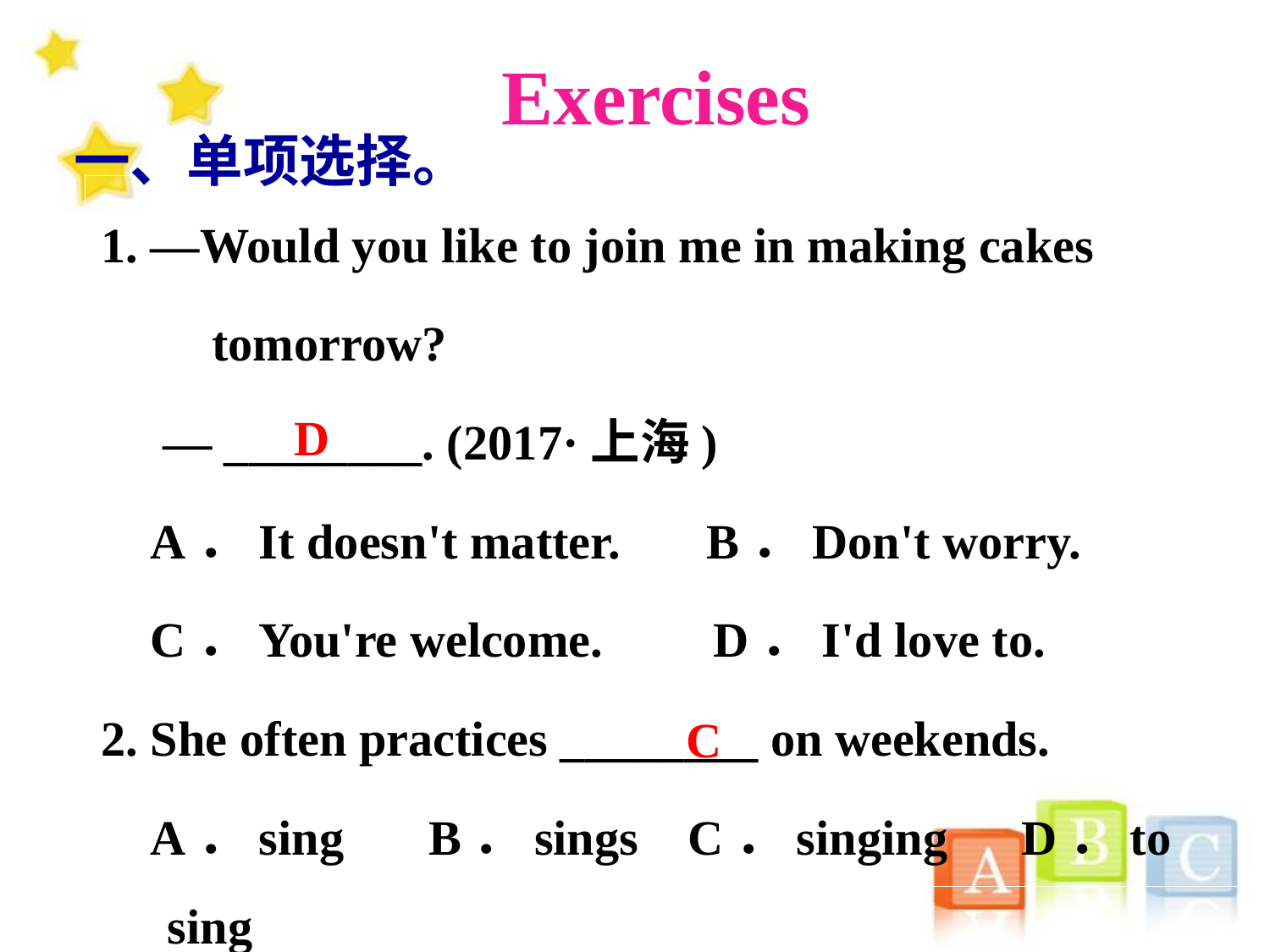

Exercises
一、单项选择。
1. —Would you like to join me in making cakes
         tomorrow?
     — ________. (2017·上海)
    A．It doesn't matter.       B．Don't worry.
    C．You're welcome.         D．I'd love to.
2. She often practices ________ on weekends.
    A．sing　 B．sings    C．singing      D．to sing
 D
 C